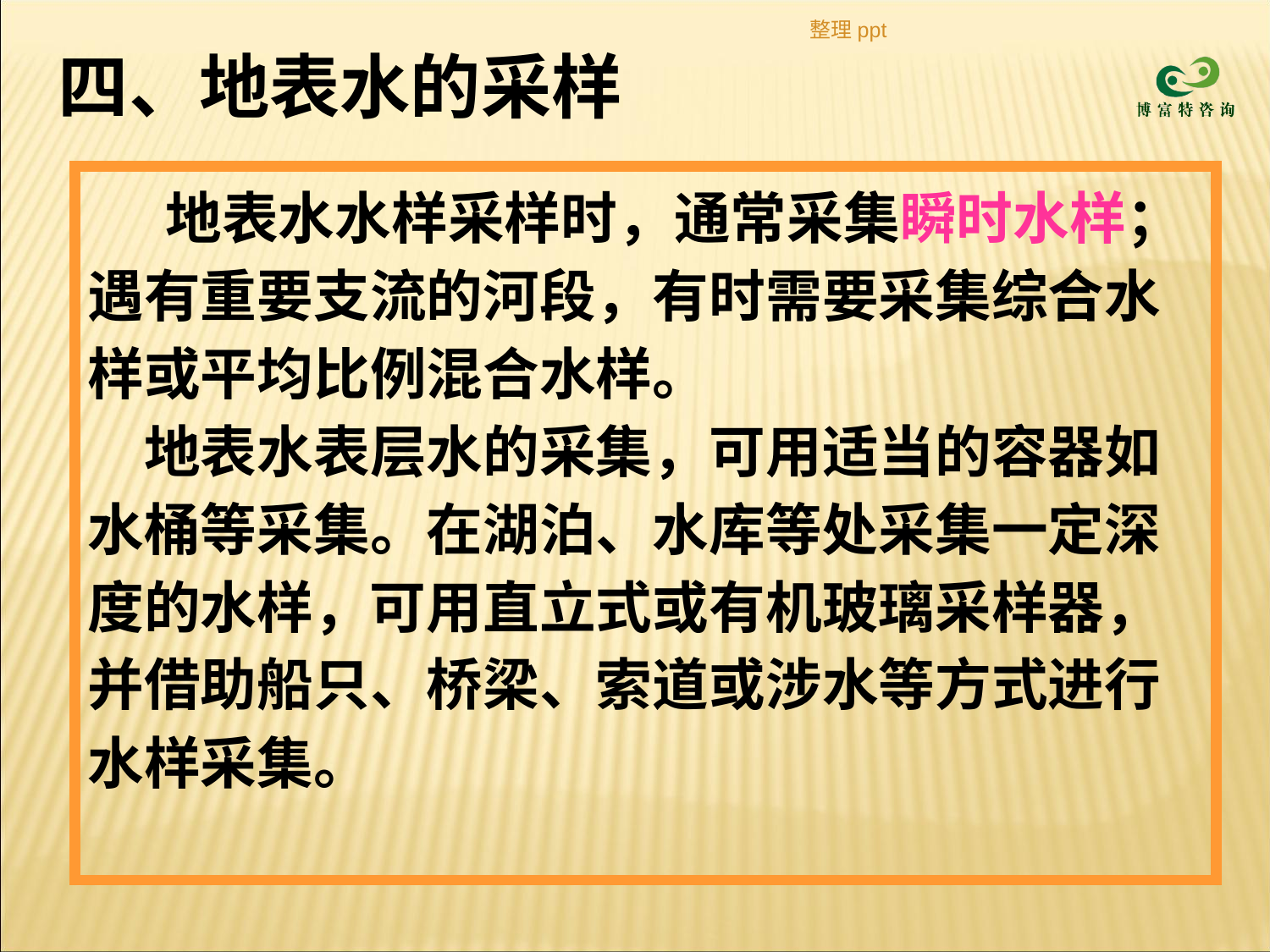

整理ppt
四、地表水的采样
     地表水水样采样时，通常采集瞬时水样；遇有重要支流的河段，有时需要采集综合水样或平均比例混合水样。
　地表水表层水的采集，可用适当的容器如水桶等采集。在湖泊、水库等处采集一定深度的水样，可用直立式或有机玻璃采样器，并借助船只、桥梁、索道或涉水等方式进行水样采集。
52